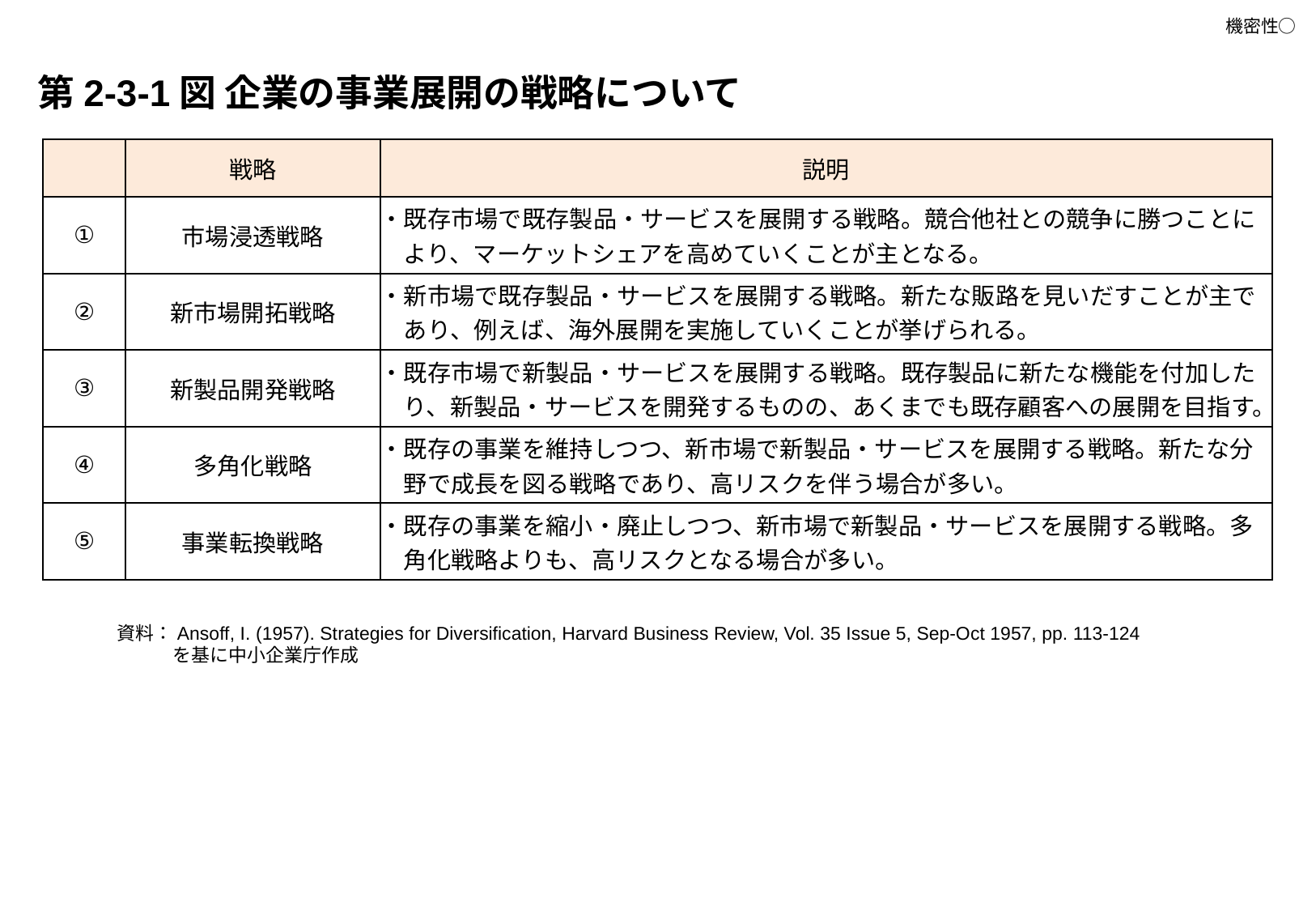

第2-3-1図 企業の事業展開の戦略について
|  | 戦略 | 説明 |
| --- | --- | --- |
| ① | 市場浸透戦略 | ・既存市場で既存製品・サービスを展開する戦略。競合他社との競争に勝つことにより、マーケットシェアを高めていくことが主となる。 |
| ② | 新市場開拓戦略 | ・新市場で既存製品・サービスを展開する戦略。新たな販路を見いだすことが主であり、例えば、海外展開を実施していくことが挙げられる。 |
| ③ | 新製品開発戦略 | ・既存市場で新製品・サービスを展開する戦略。既存製品に新たな機能を付加したり、新製品・サービスを開発するものの、あくまでも既存顧客への展開を目指す。 |
| ④ | 多角化戦略 | ・既存の事業を維持しつつ、新市場で新製品・サービスを展開する戦略。新たな分野で成長を図る戦略であり、高リスクを伴う場合が多い。 |
| ⑤ | 事業転換戦略 | ・既存の事業を縮小・廃止しつつ、新市場で新製品・サービスを展開する戦略。多角化戦略よりも、高リスクとなる場合が多い。 |
資料：Ansoff, I. (1957). Strategies for Diversification, Harvard Business Review, Vol. 35 Issue 5, Sep-Oct 1957, pp. 113-124
　　　を基に中小企業庁作成